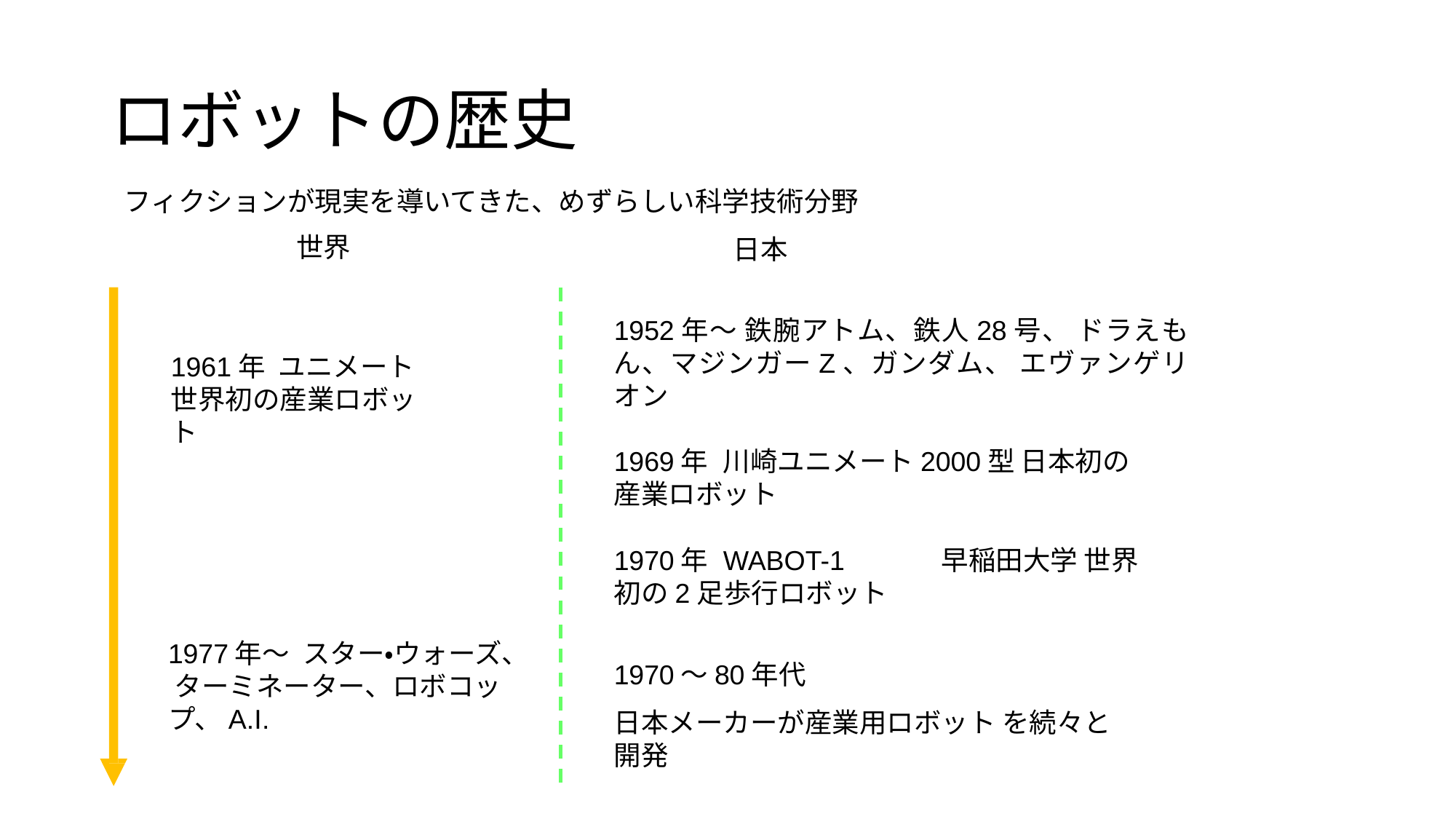

# ロボットの歴史
フィクションが現実を導いてきた、めずらしい科学技術分野
世界
日本

1952年～ 鉄腕アトム、鉄人28号、 ドラえもん、マジンガーZ、ガンダム、 エヴァンゲリオン

1969年	川崎ユニメート2000型 日本初の産業ロボット

1970年	WABOT-1	早稲田大学 世界初の2足歩行ロボット

1970～80年代
日本メーカーが産業用ロボット を続々と開発

1961年	ユニメート
世界初の産業ロボット
1977年～	スター・ウォーズ、 ターミネーター、ロボコップ、A.I.